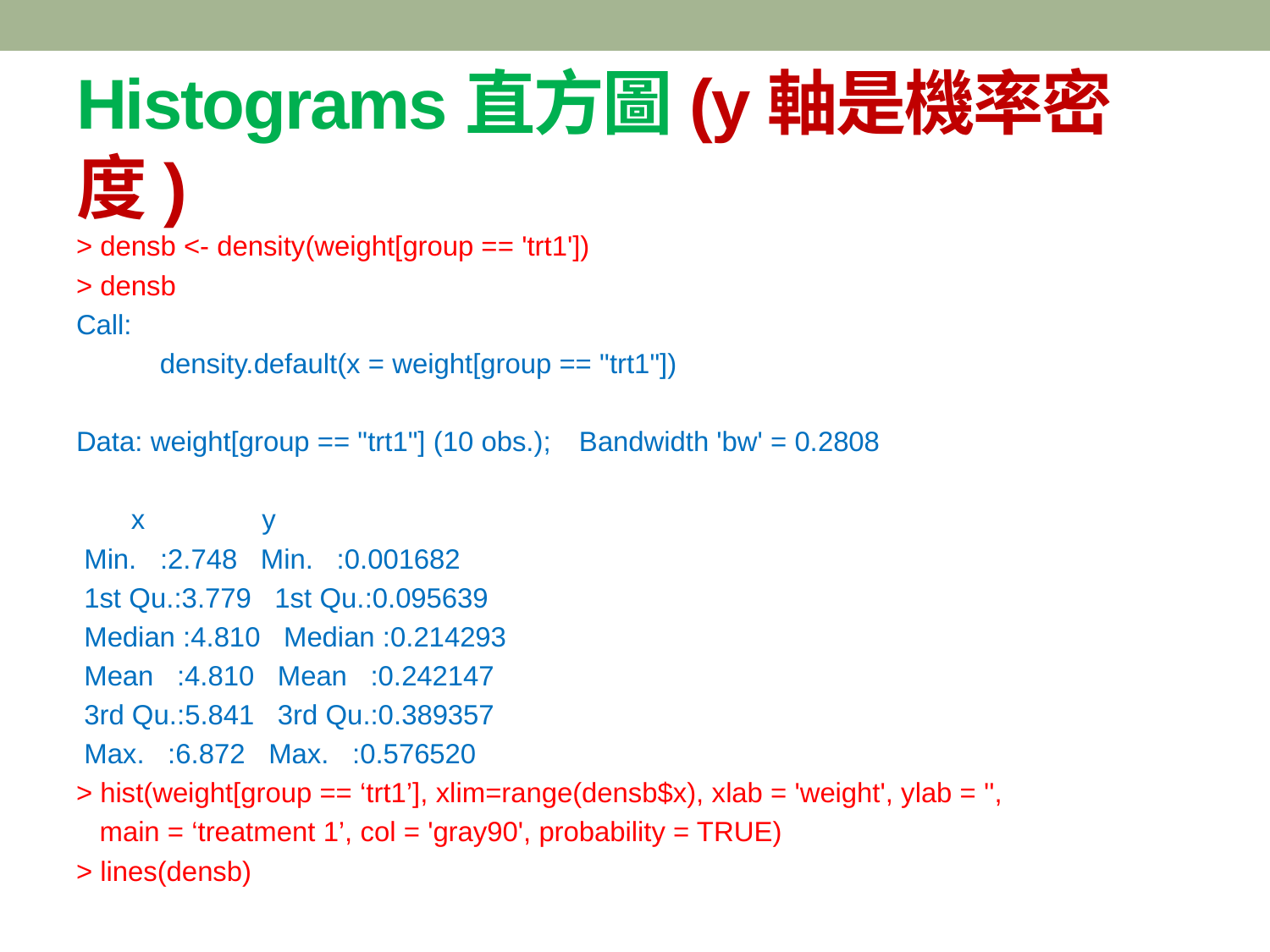

# Histograms直方圖(y軸是機率密度)
> densb <- density(weight[group == 'trt1'])
> densb
Call:
	density.default(x = weight[group == "trt1"])

Data: weight[group == "trt1"] (10 obs.);	Bandwidth 'bw' = 0.2808

       x               y
 Min.   :2.748   Min.   :0.001682
 1st Qu.:3.779   1st Qu.:0.095639
 Median :4.810   Median :0.214293
 Mean   :4.810   Mean   :0.242147
 3rd Qu.:5.841   3rd Qu.:0.389357
 Max.   :6.872   Max.   :0.576520
> hist(weight[group == ‘trt1’], xlim=range(densb$x), xlab = 'weight', ylab = '',
   main = ‘treatment 1’, col = 'gray90', probability = TRUE)
> lines(densb)